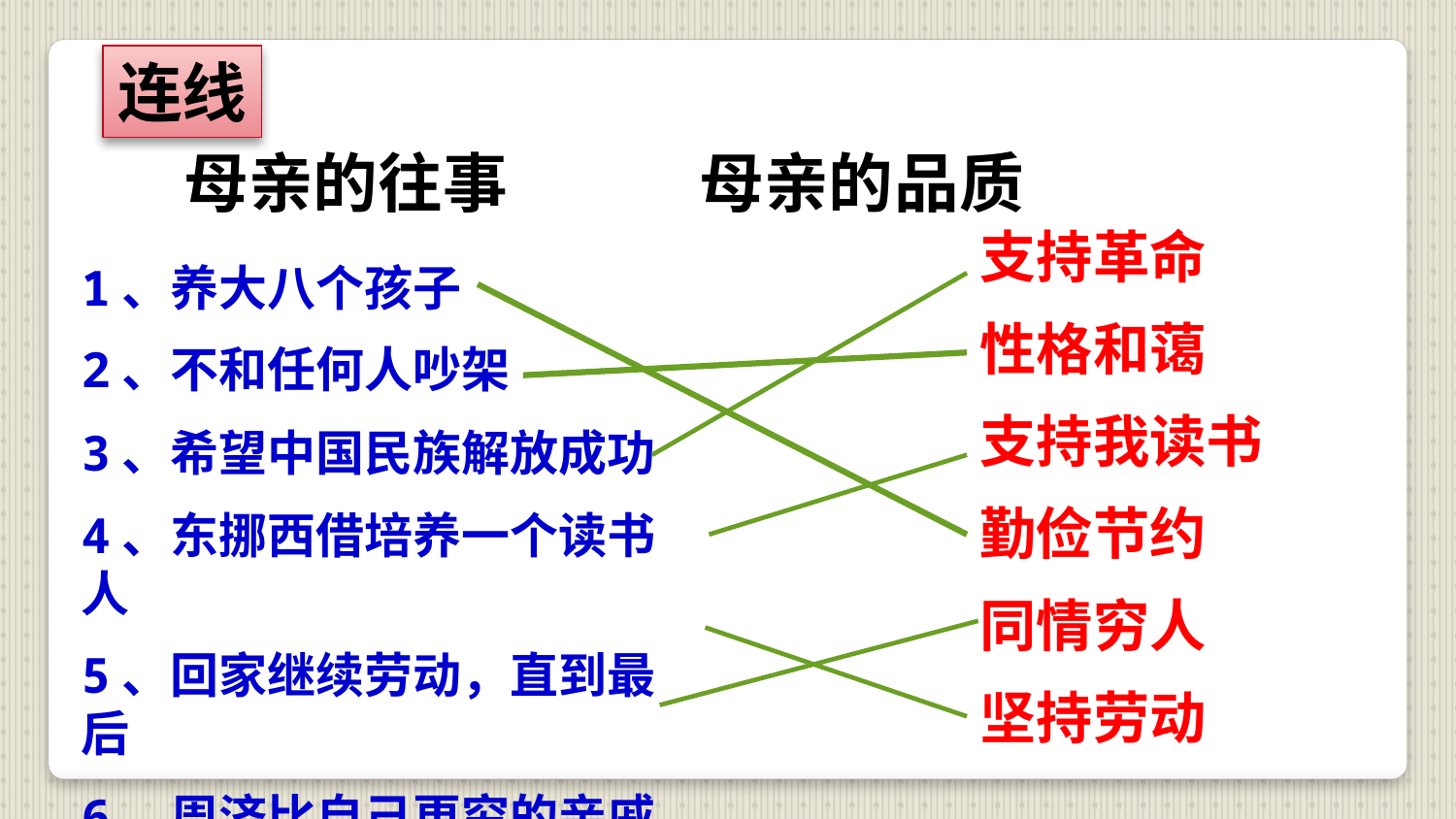

连线
母亲的往事             母亲的品质
支持革命
性格和蔼
支持我读书
勤俭节约
同情穷人
坚持劳动

1、养大八个孩子
2、不和任何人吵架
3、希望中国民族解放成功
4、东挪西借培养一个读书人
5、回家继续劳动，直到最后
6、周济比自己更穷的亲戚